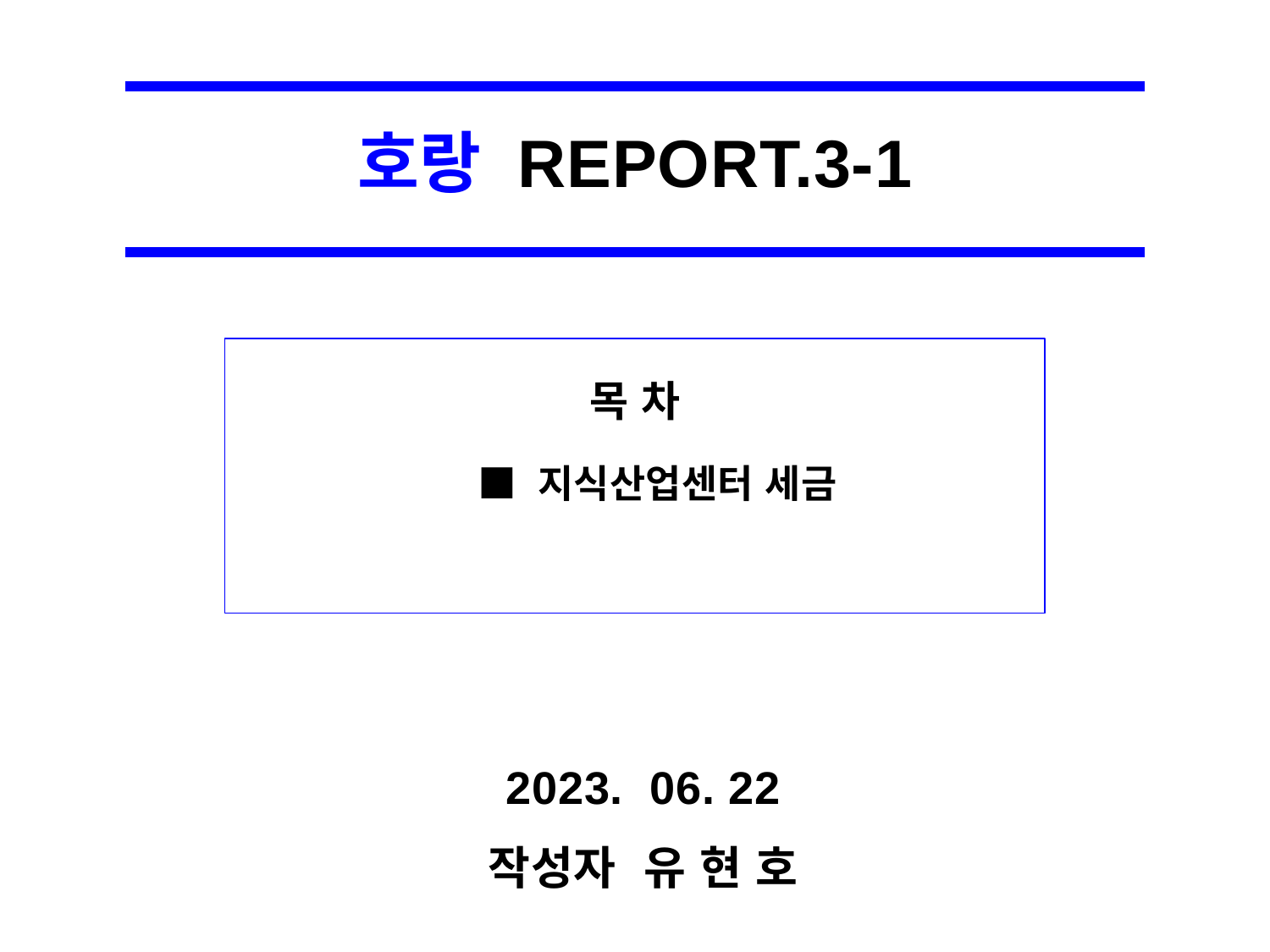

호랑 REPORT.3-1

목 차

     ■ 지식산업센터 세금

2023.  06. 22

작성자  유 현 호